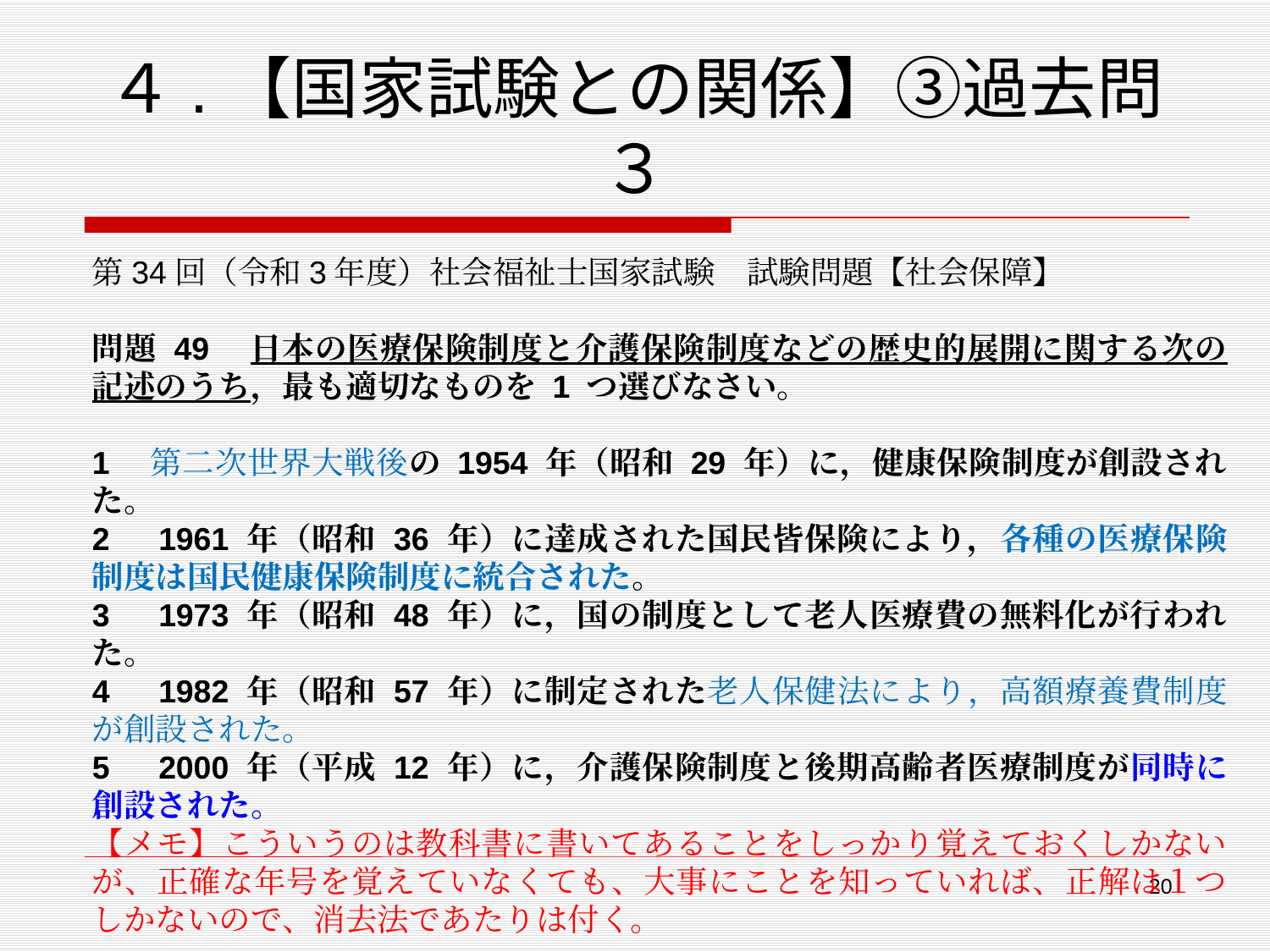

# ４.【国家試験との関係】③過去問３
第34回（令和3年度）社会福祉士国家試験　試験問題【社会保障】

問題 49　日本の医療保険制度と介護保険制度などの歴史的展開に関する次の記述のうち，最も適切なものを 1 つ選びなさい。

1　第二次世界大戦後の 1954 年（昭和 29 年）に，健康保険制度が創設された。
2　1961 年（昭和 36 年）に達成された国民皆保険により，各種の医療保険制度は国民健康保険制度に統合された。
3　1973 年（昭和 48 年）に，国の制度として老人医療費の無料化が行われた。
4　1982 年（昭和 57 年）に制定された老人保健法により，高額療養費制度が創設された。
5　2000 年（平成 12 年）に，介護保険制度と後期高齢者医療制度が同時に創設された。
【メモ】こういうのは教科書に書いてあることをしっかり覚えておくしかないが、正確な年号を覚えていなくても、大事にことを知っていれば、正解は１つしかないので、消去法であたりは付く。
20